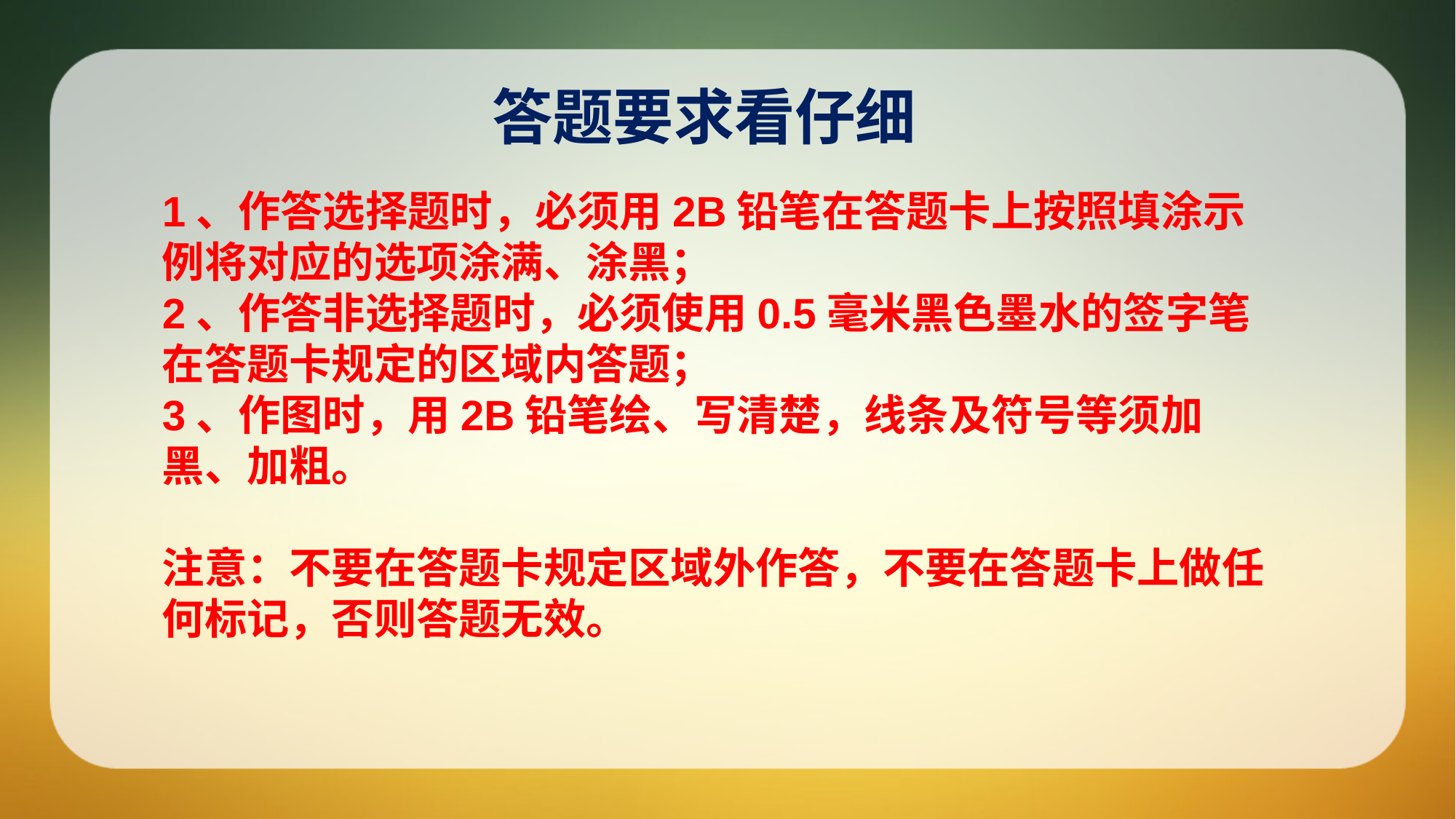

答题要求看仔细
1、作答选择题时，必须用2B铅笔在答题卡上按照填涂示例将对应的选项涂满、涂黑；
2、作答非选择题时，必须使用0.5毫米黑色墨水的签字笔在答题卡规定的区域内答题；
3、作图时，用2B铅笔绘、写清楚，线条及符号等须加黑、加粗。

注意：不要在答题卡规定区域外作答，不要在答题卡上做任何标记，否则答题无效。